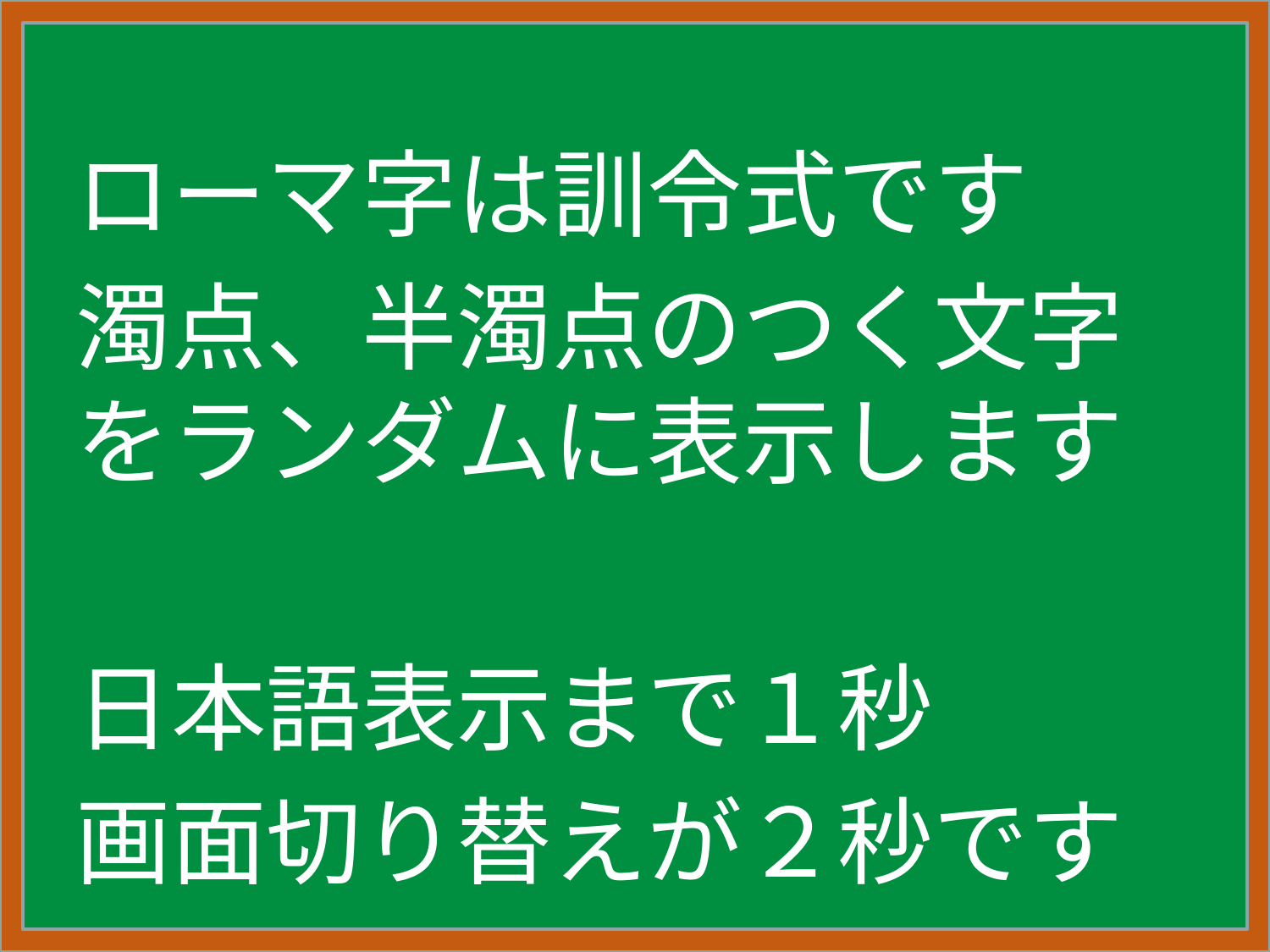

ローマ字は訓令式です
濁点、半濁点のつく文字をランダムに表示します

日本語表示まで１秒
画面切り替えが２秒です